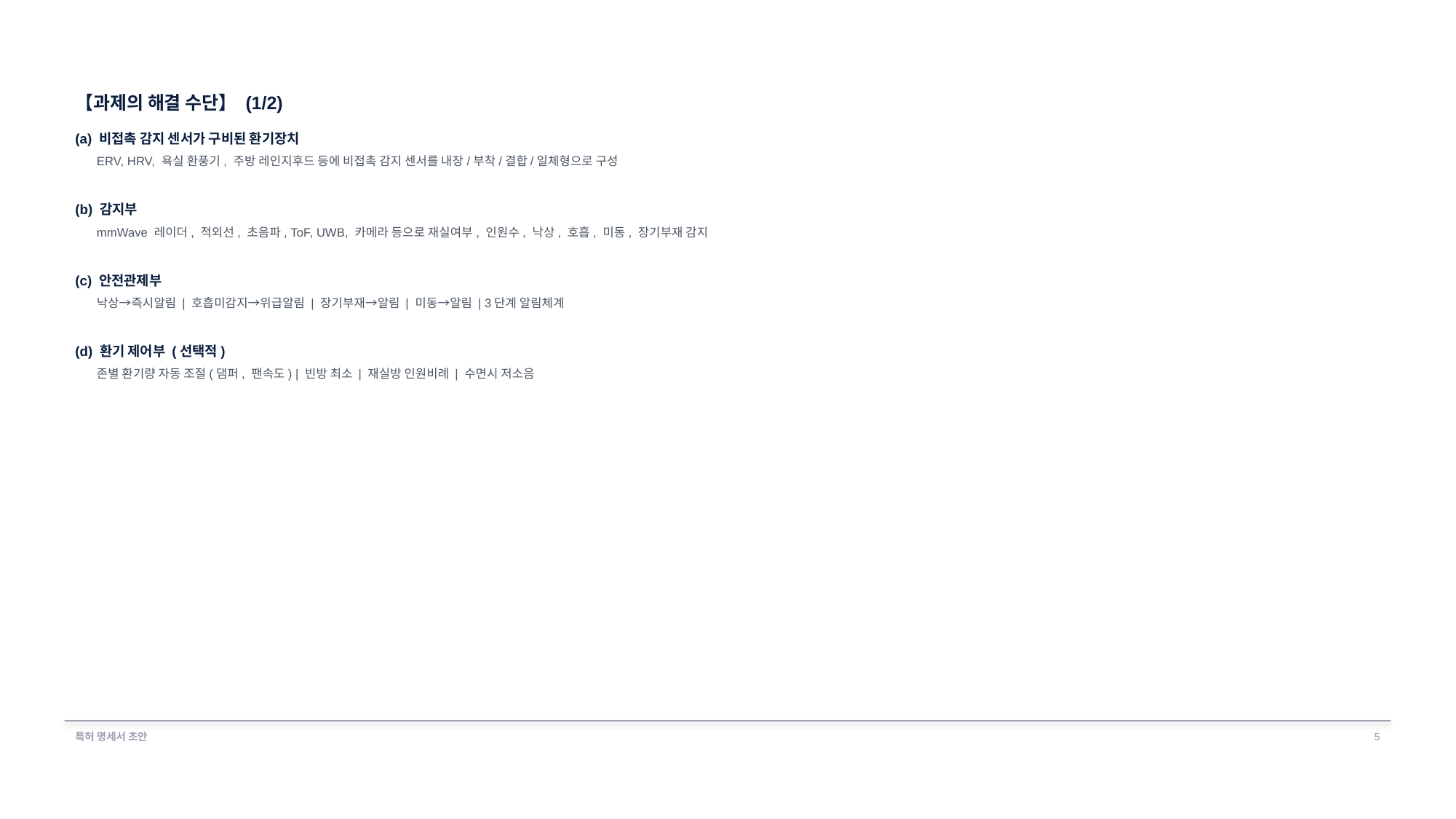

【과제의 해결 수단】 (1/2)
(a) 비접촉 감지 센서가 구비된 환기장치
ERV, HRV, 욕실 환풍기, 주방 레인지후드 등에 비접촉 감지 센서를 내장/부착/결합/일체형으로 구성
(b) 감지부
mmWave 레이더, 적외선, 초음파, ToF, UWB, 카메라 등으로 재실여부, 인원수, 낙상, 호흡, 미동, 장기부재 감지
(c) 안전관제부
낙상→즉시알림 | 호흡미감지→위급알림 | 장기부재→알림 | 미동→알림 | 3단계 알림체계
(d) 환기 제어부 (선택적)
존별 환기량 자동 조절(댐퍼, 팬속도) | 빈방 최소 | 재실방 인원비례 | 수면시 저소음

특허 명세서 초안
5